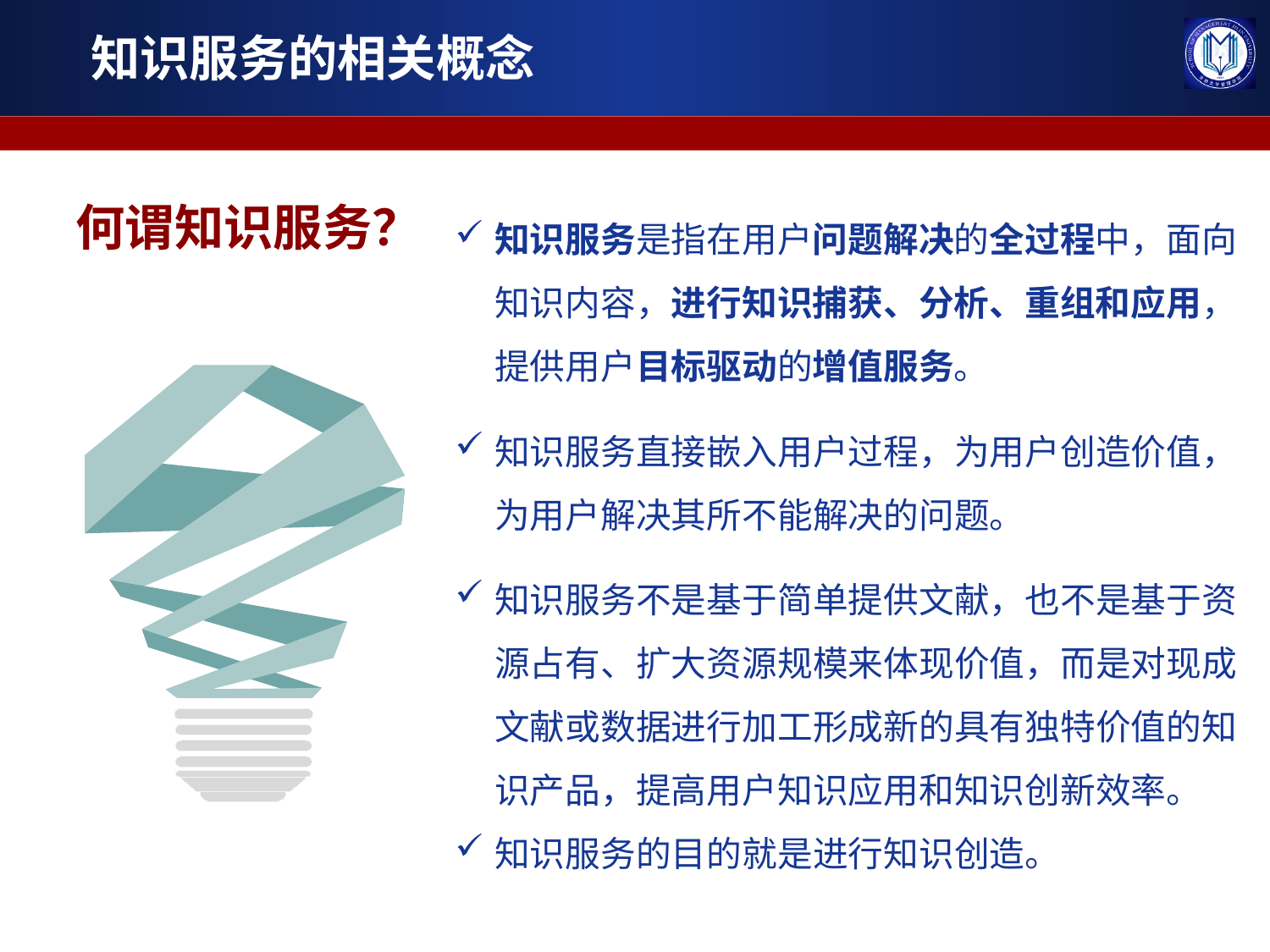

知识服务的相关概念
何谓知识服务？
知识服务是指在用户问题解决的全过程中，面向知识内容，进行知识捕获、分析、重组和应用，提供用户目标驱动的增值服务。
知识服务直接嵌入用户过程，为用户创造价值，为用户解决其所不能解决的问题。
知识服务不是基于简单提供文献，也不是基于资源占有、扩大资源规模来体现价值，而是对现成文献或数据进行加工形成新的具有独特价值的知识产品，提高用户知识应用和知识创新效率。
知识服务的目的就是进行知识创造。